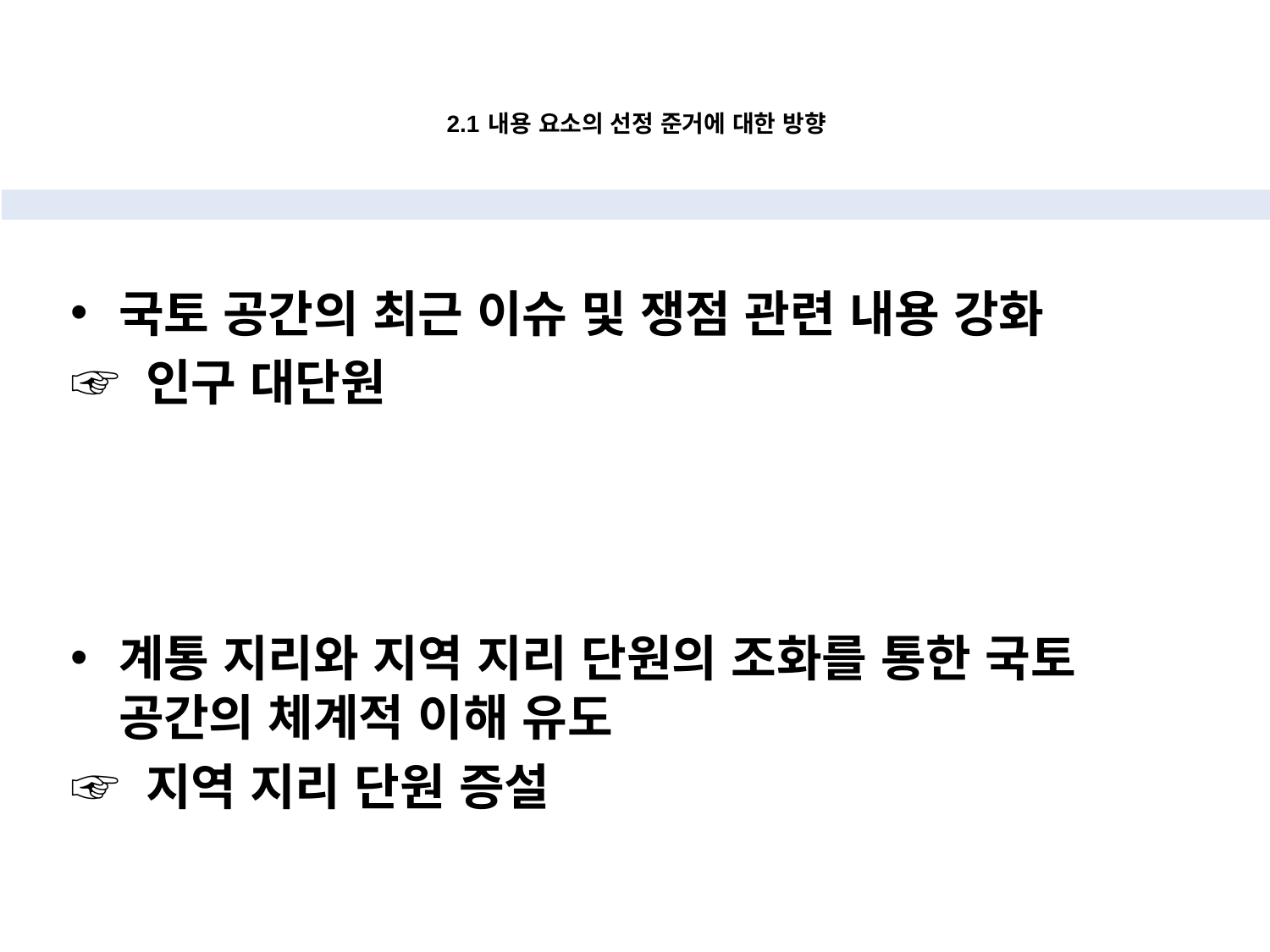

# 2.1 내용 요소의 선정 준거에 대한 방향

국토 공간의 최근 이슈 및 쟁점 관련 내용 강화
☞ 인구 대단원

계통 지리와 지역 지리 단원의 조화를 통한 국토 공간의 체계적 이해 유도
☞ 지역 지리 단원 증설